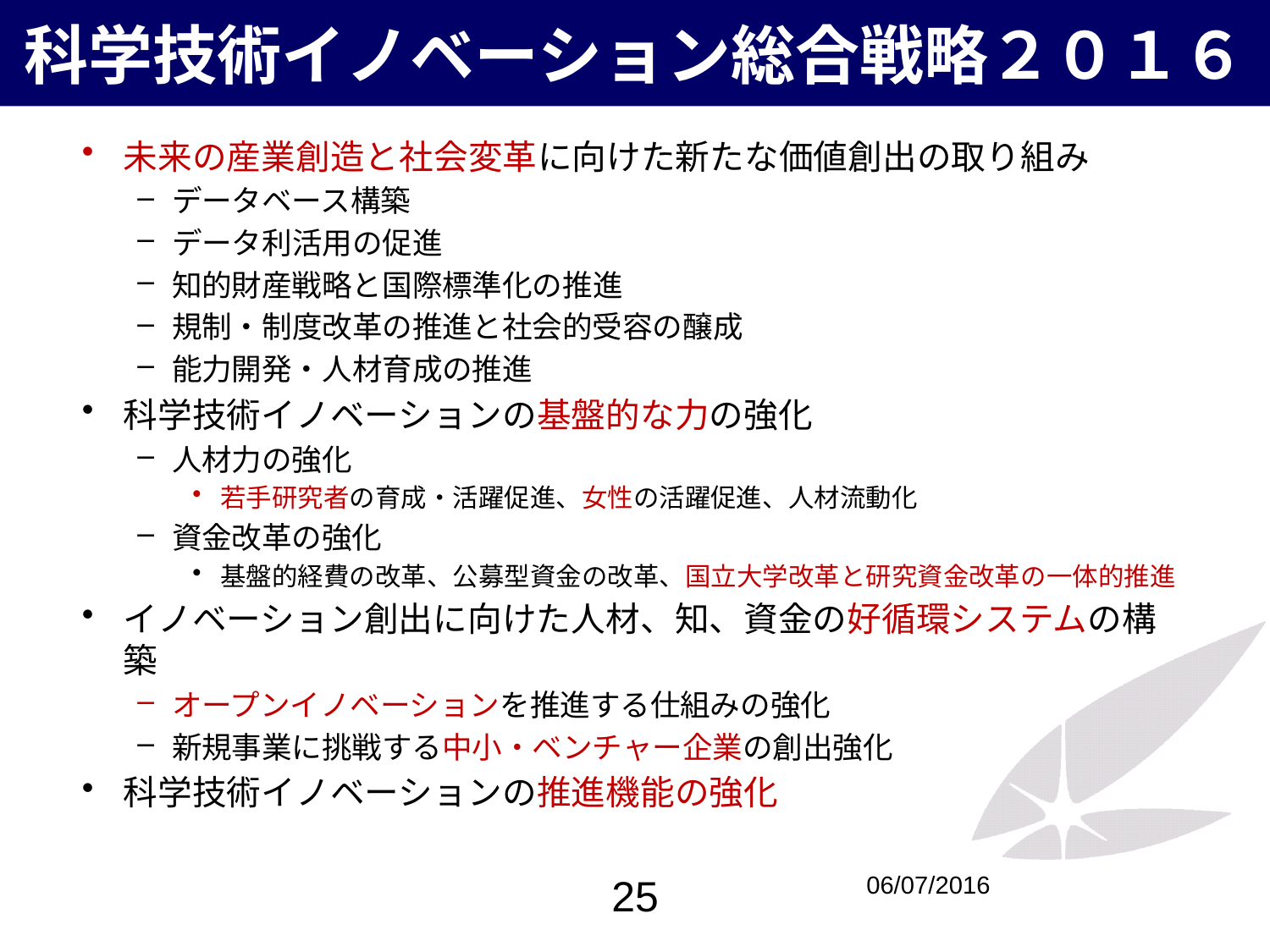

# 科学技術イノベーション総合戦略２０１６
未来の産業創造と社会変革に向けた新たな価値創出の取り組み
データベース構築
データ利活用の促進
知的財産戦略と国際標準化の推進
規制・制度改革の推進と社会的受容の醸成
能力開発・人材育成の推進
科学技術イノベーションの基盤的な力の強化
人材力の強化
若手研究者の育成・活躍促進、女性の活躍促進、人材流動化
資金改革の強化
基盤的経費の改革、公募型資金の改革、国立大学改革と研究資金改革の一体的推進
イノベーション創出に向けた人材、知、資金の好循環システムの構築
オープンイノベーションを推進する仕組みの強化
新規事業に挑戦する中小・ベンチャー企業の創出強化
科学技術イノベーションの推進機能の強化

25
06/07/2016